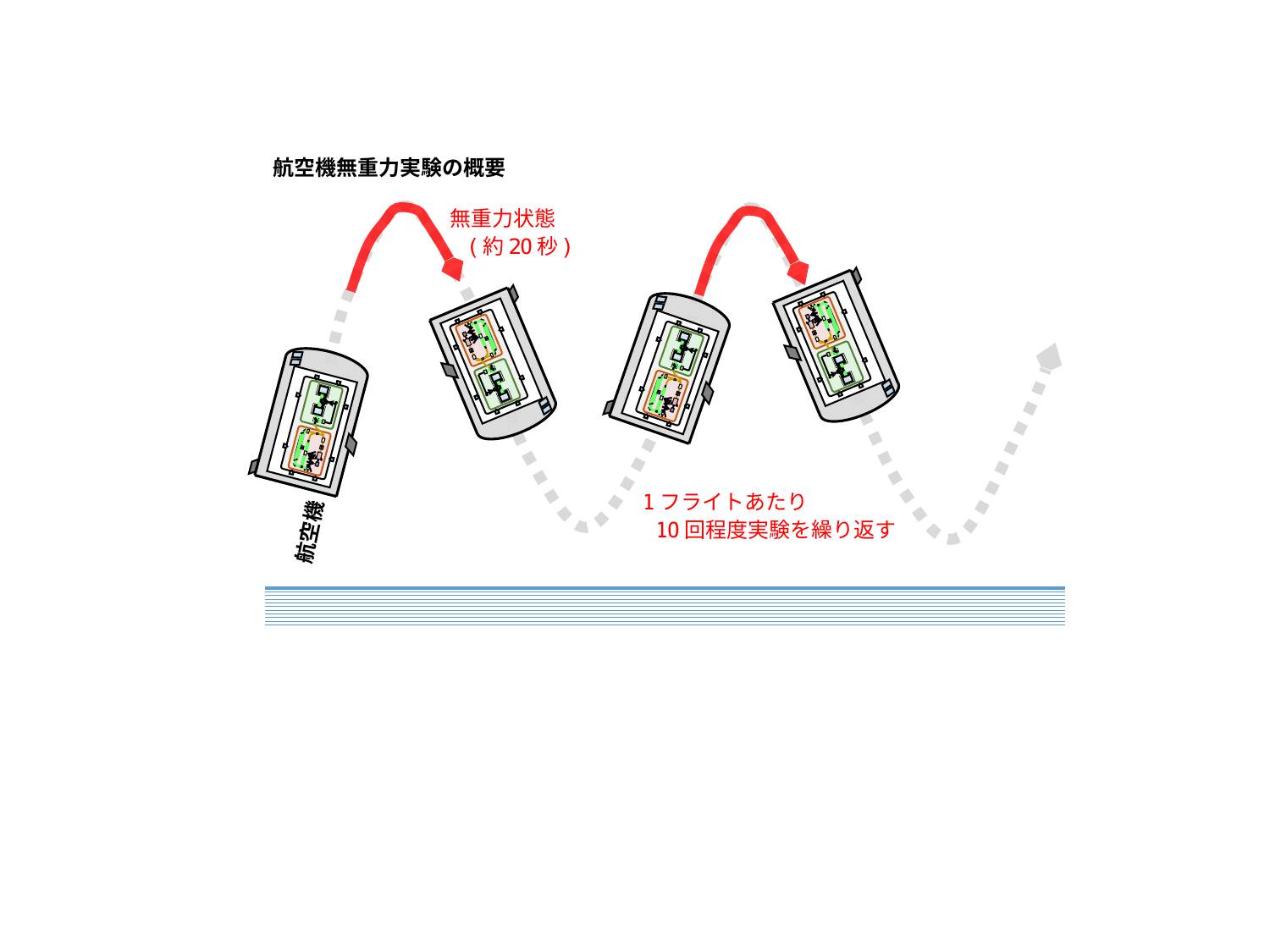

航空機無重力実験の概要
無重力状態
   (約20秒)

1フライトあたり
  10回程度実験を繰り返す
航空機